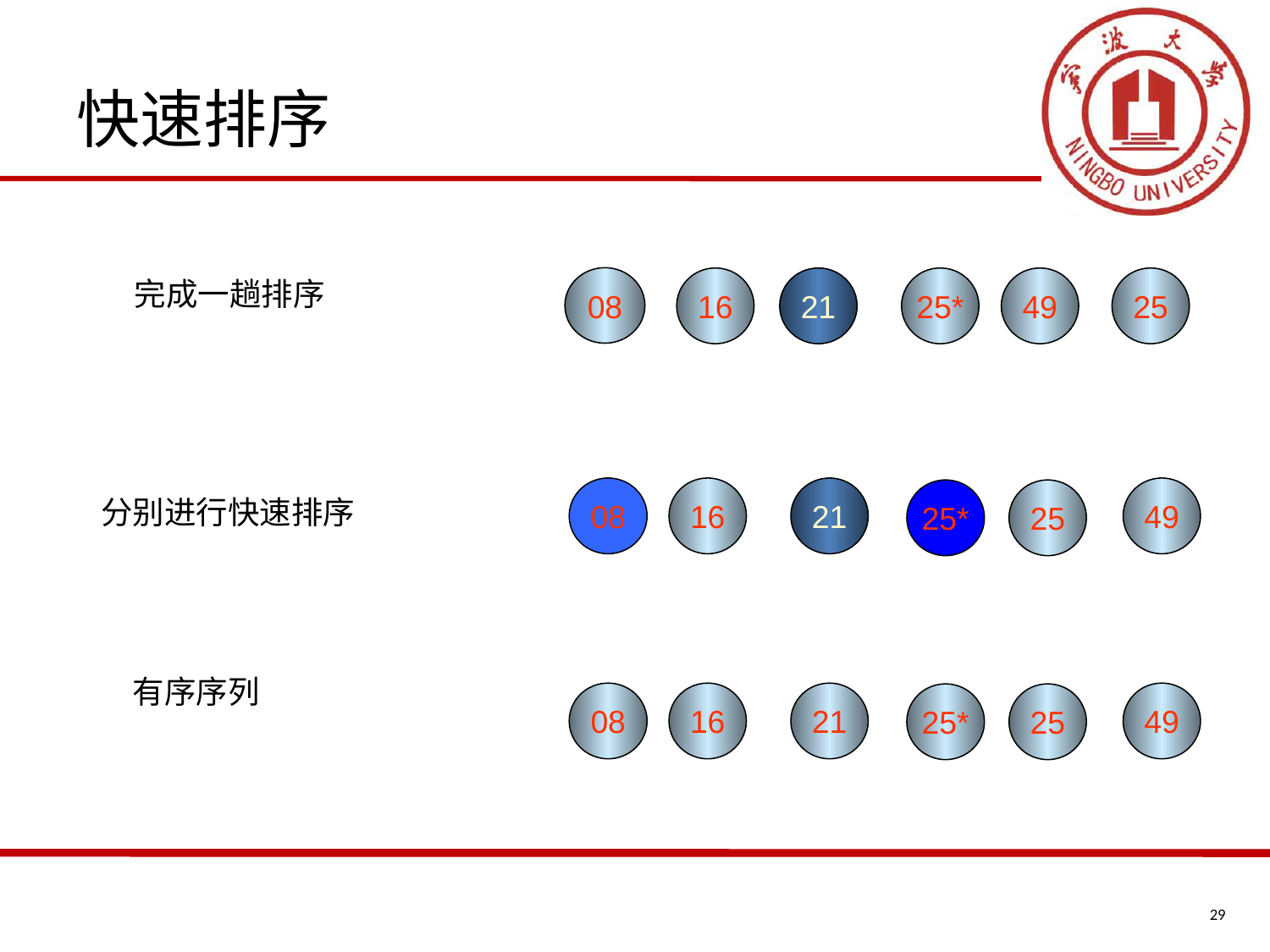

# 快速排序

08
完成一趟排序
16
21
25*
49
25
08
16
21
49
25*
25
分别进行快速排序
有序序列
08
16
21
49
25*
25
29